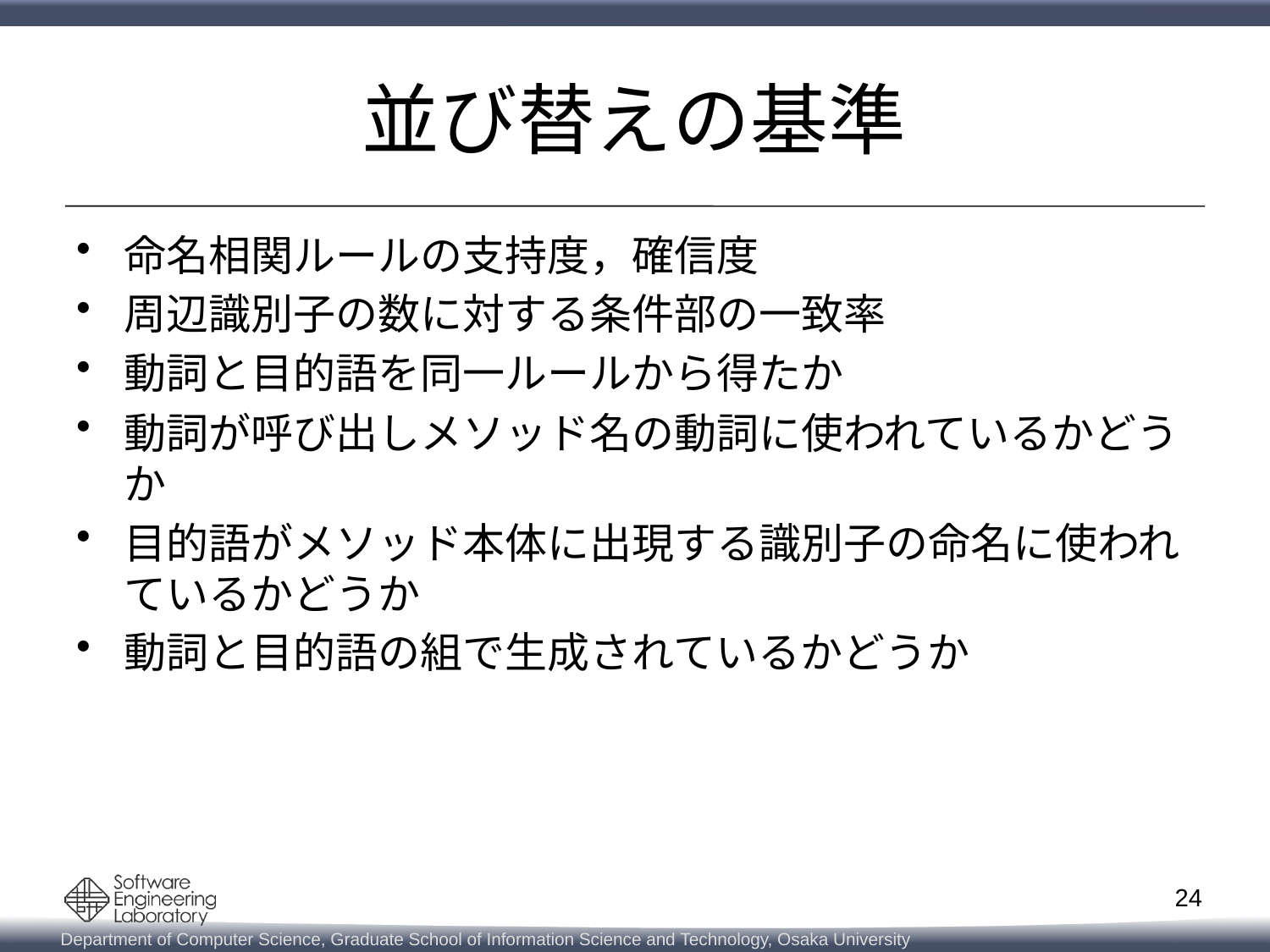

# 並び替えの基準
命名相関ルールの支持度，確信度
周辺識別子の数に対する条件部の一致率
動詞と目的語を同一ルールから得たか
動詞が呼び出しメソッド名の動詞に使われているかどうか
目的語がメソッド本体に出現する識別子の命名に使われているかどうか
動詞と目的語の組で生成されているかどうか
24